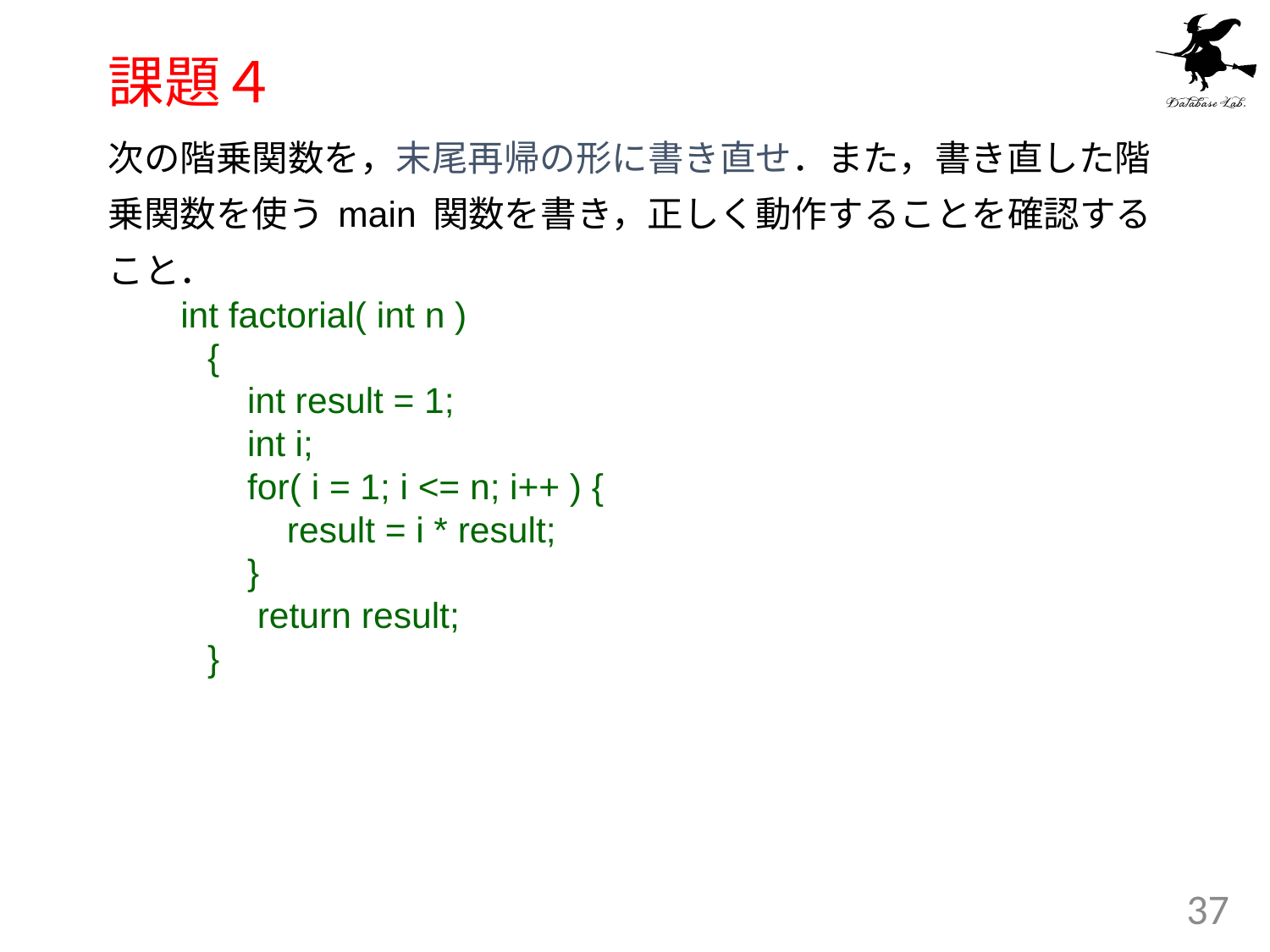

# 課題４
次の階乗関数を，末尾再帰の形に書き直せ．また，書き直した階乗関数を使う main 関数を書き，正しく動作することを確認すること．
		int factorial( int n )
          {
              int result = 1;
              int i;
              for( i = 1; i <= n; i++ ) {
                  result = i * result;
              }
               return result;
          }

37